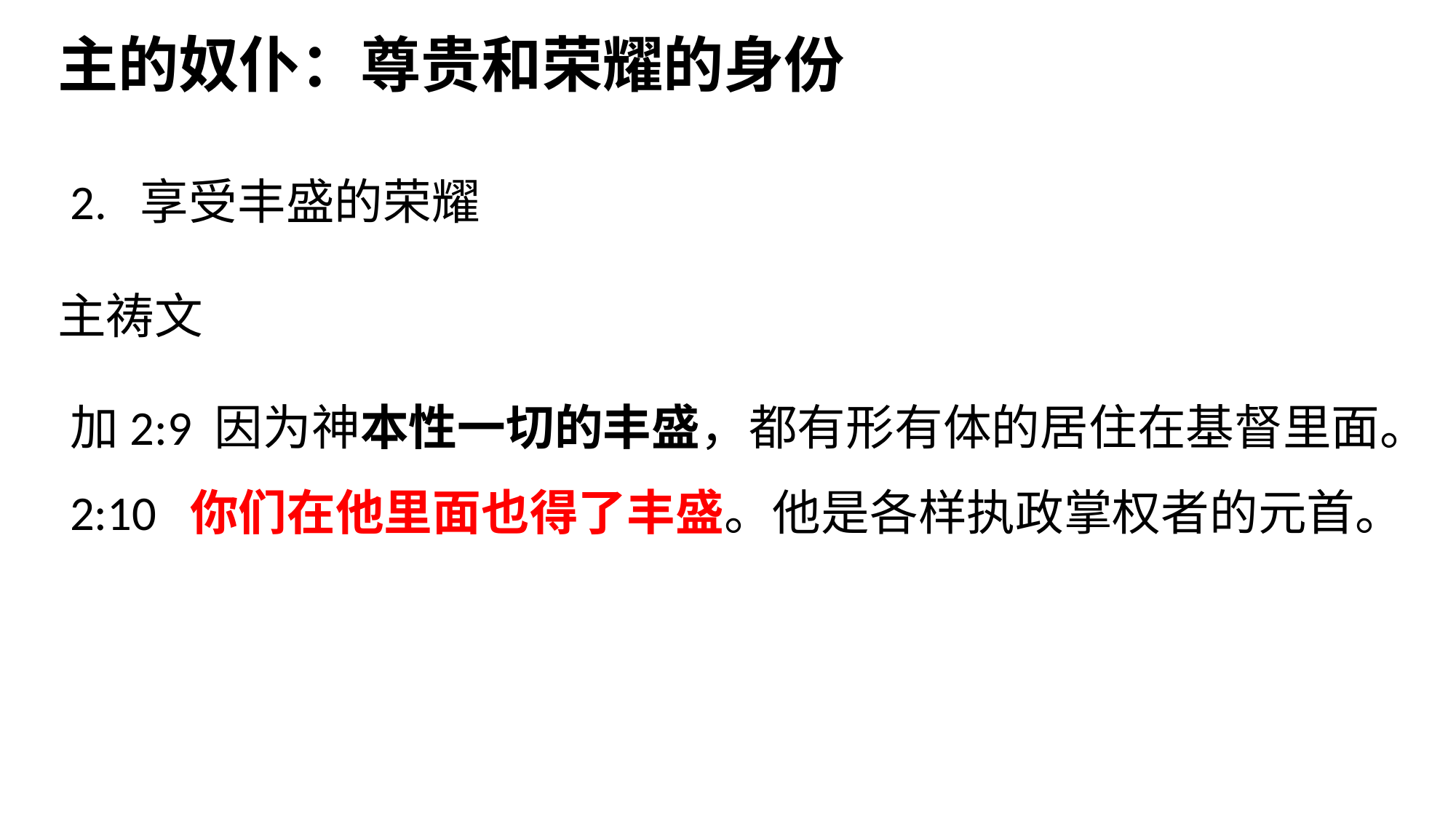

主的奴仆：尊贵和荣耀的身份
2.  享受丰盛的荣耀
主祷文
加2:9 因为神本性一切的丰盛，都有形有体的居住在基督里面。
2:10  你们在他里面也得了丰盛。他是各样执政掌权者的元首。